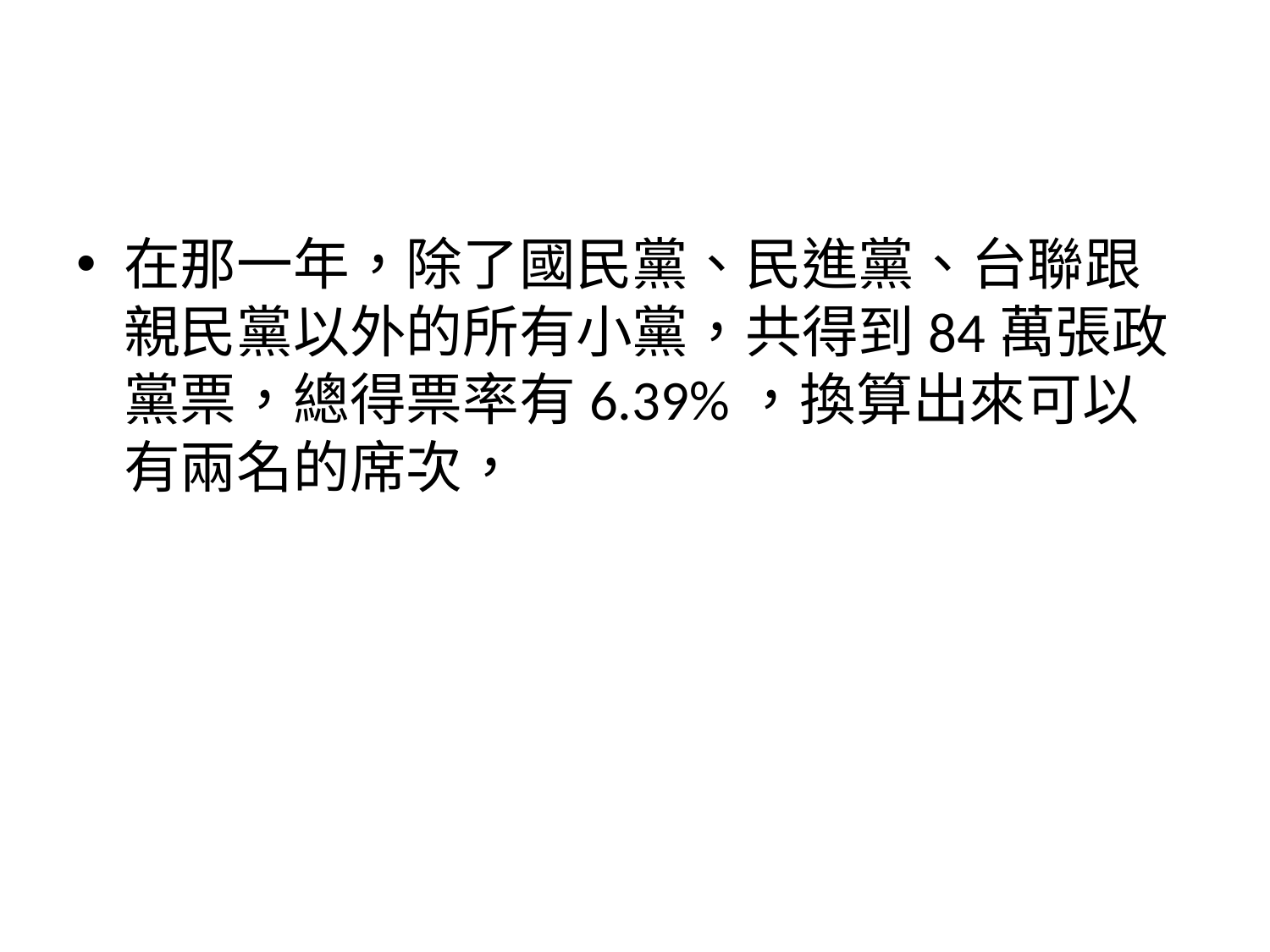

#
在那一年，除了國民黨、民進黨、台聯跟親民黨以外的所有小黨，共得到84萬張政黨票，總得票率有6.39%，換算出來可以有兩名的席次，